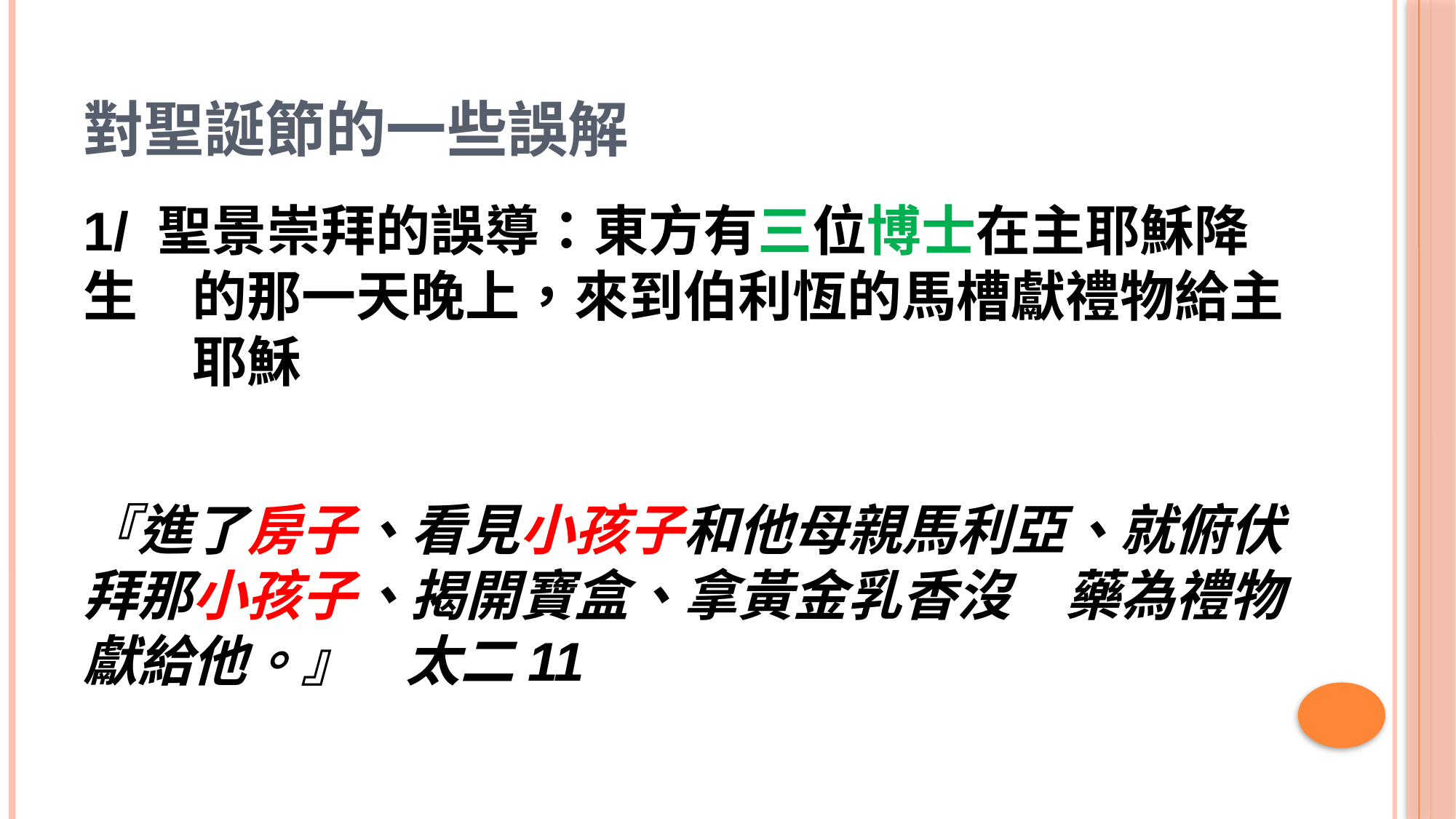

# 對聖誕節的一些誤解
1/ 聖景崇拜的誤導：東方有三位博士在主耶穌降生	的那一天晚上，來到伯利恆的馬槽獻禮物給主	耶穌

『進了房子、看見小孩子和他母親馬利亞、就俯伏拜那小孩子、揭開寶盒、拿黃金乳香沒	藥為禮物獻給他。』    太二11